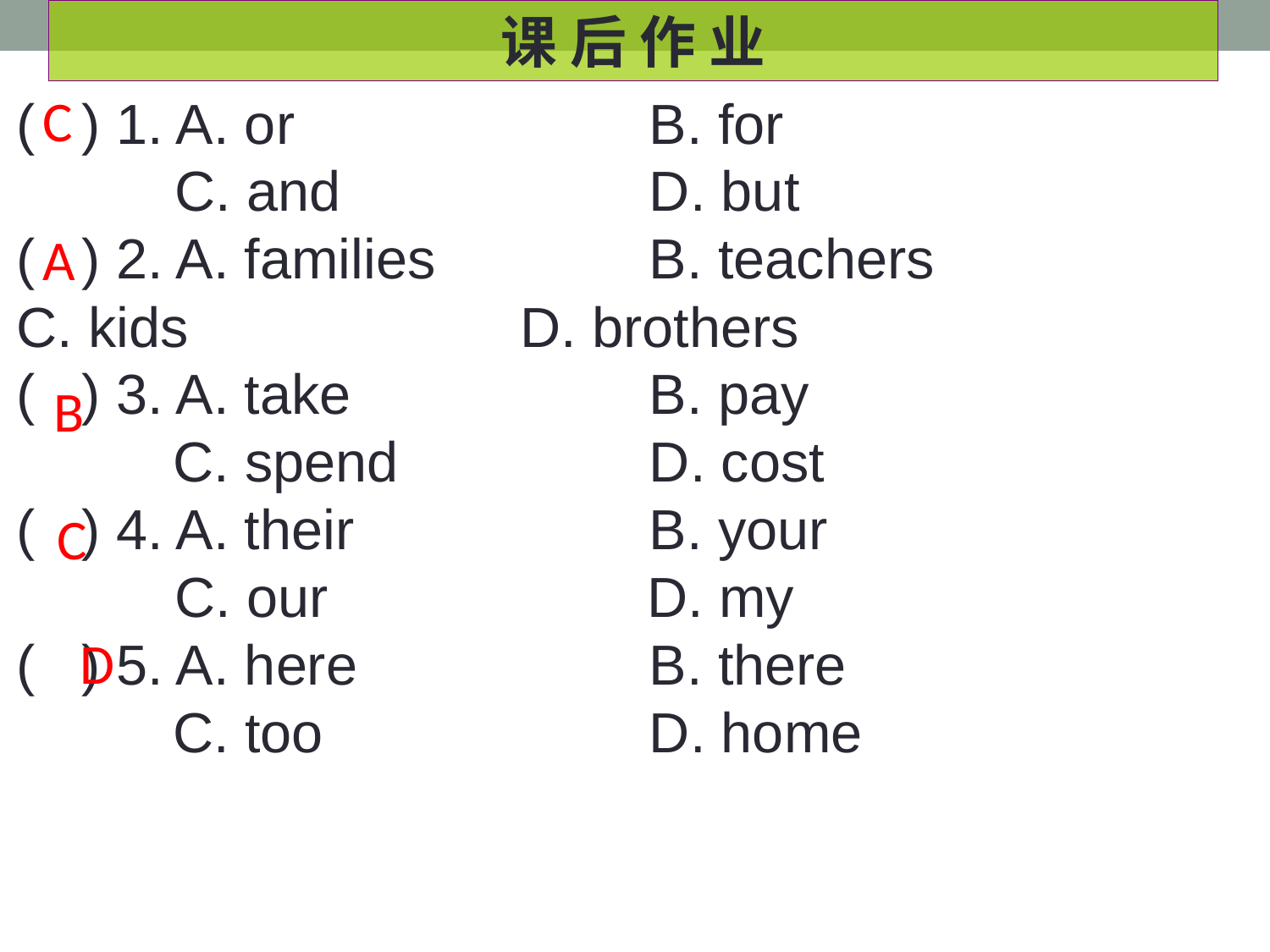

课 后 作 业
C
(   ) 1. A. or		        B. for
	  C. and		        D. but
(   ) 2. A. families	        B. teachers                  C. kids	                D. brothers
(   ) 3. A. take		        B. pay
          C. spend	        D. cost
(   ) 4. A. their		        B. your
	  C. our	                D. my
(   ) 5. A. here		        B. there
          C. too		        D. home

A
B
C
D